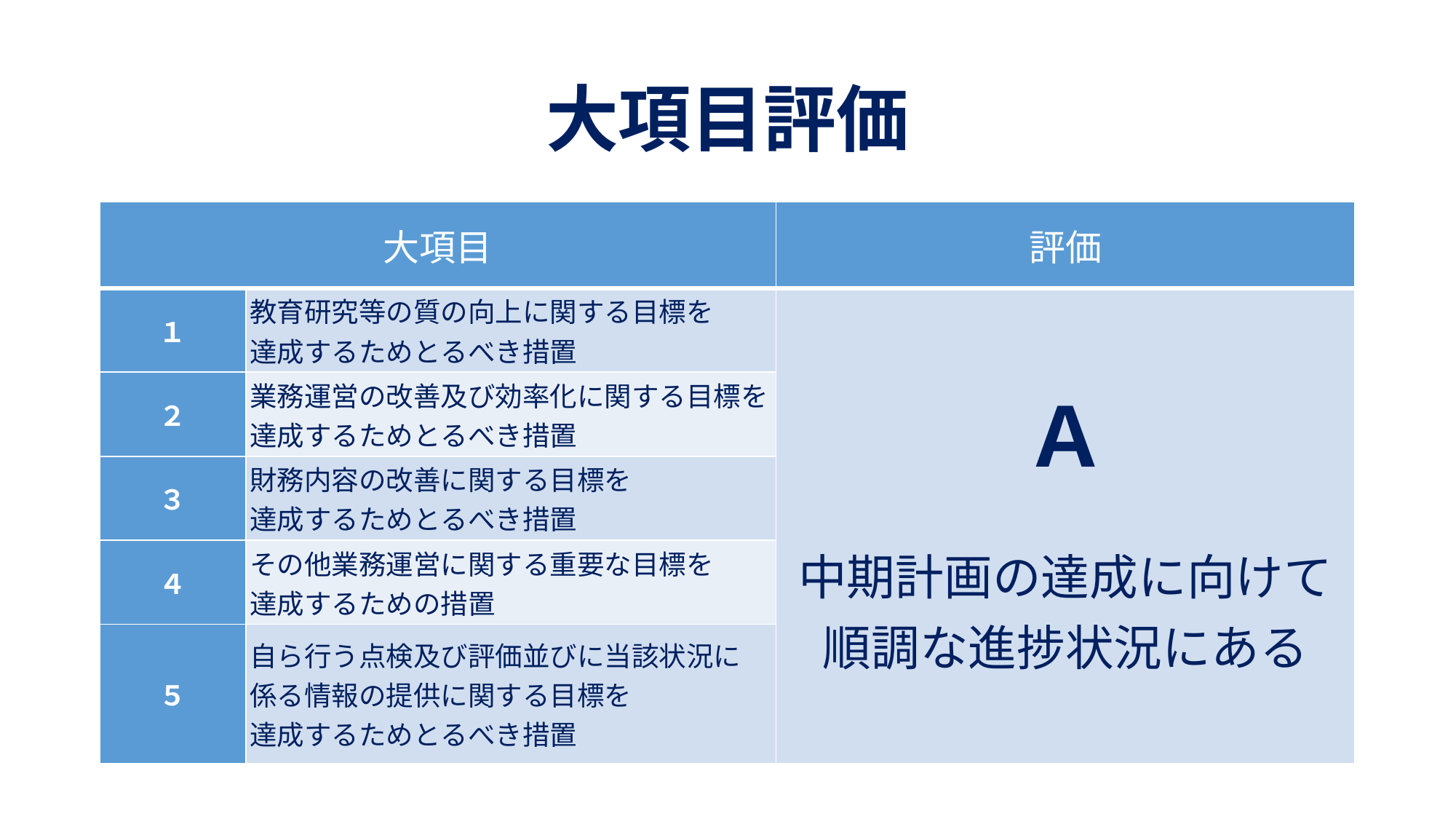

# 大項目評価
| 大項目 |  | 評価 |
| --- | --- | --- |
| １ | 教育研究等の質の向上に関する目標を 達成するためとるべき措置 | Ａ 中期計画の達成に向けて 順調な進捗状況にある |
| ２ | 業務運営の改善及び効率化に関する目標を 達成するためとるべき措置 |  |
| ３ | 財務内容の改善に関する目標を 達成するためとるべき措置 |  |
| ４ | その他業務運営に関する重要な目標を 達成するための措置 |  |
| ５ | 自ら行う点検及び評価並びに当該状況に 係る情報の提供に関する目標を 達成するためとるべき措置 |  |